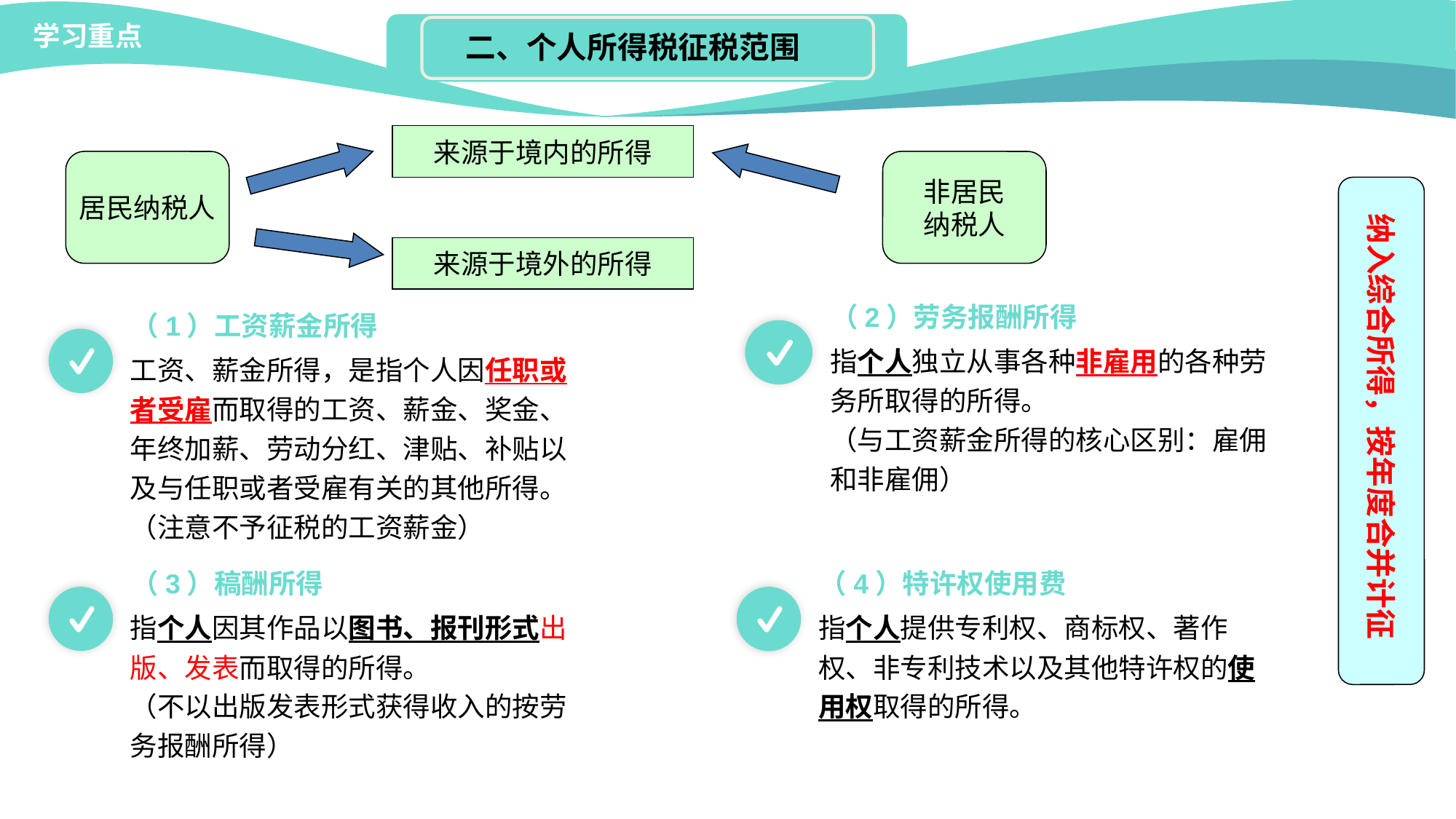

学习重点

二、个人所得税征税范围
来源于境内的所得
居民纳税人

非居民
纳税人

纳入综合所得，按年度合并计征

来源于境外的所得
（2）劳务报酬所得

指个人独立从事各种非雇用的各种劳务所取得的所得。
（与工资薪金所得的核心区别：雇佣和非雇佣）
（1）工资薪金所得

工资、薪金所得，是指个人因任职或者受雇而取得的工资、薪金、奖金、年终加薪、劳动分红、津贴、补贴以及与任职或者受雇有关的其他所得。
（注意不予征税的工资薪金）
（3）稿酬所得

指个人因其作品以图书、报刊形式出版、发表而取得的所得。
（不以出版发表形式获得收入的按劳务报酬所得）
（4）特许权使用费

指个人提供专利权、商标权、著作权、非专利技术以及其他特许权的使用权取得的所得。